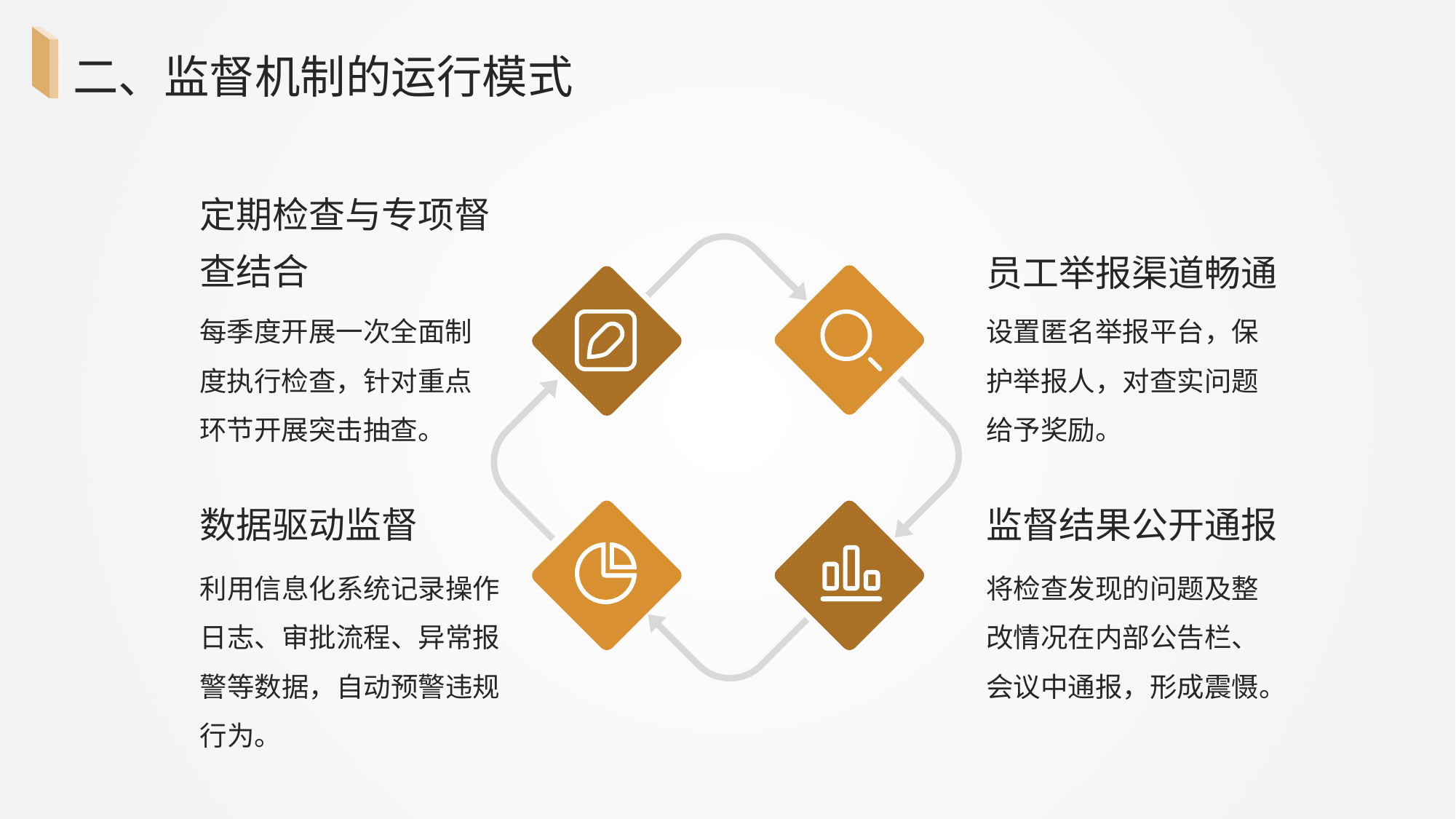

二、监督机制的运行模式

员工举报渠道畅通
定期检查与专项督查结合

每季度开展一次全面制度执行检查，针对重点环节开展突击抽查。
设置匿名举报平台，保护举报人，对查实问题给予奖励。

数据驱动监督
监督结果公开通报

利用信息化系统记录操作日志、审批流程、异常报警等数据，自动预警违规行为。
将检查发现的问题及整改情况在内部公告栏、会议中通报，形成震慑。